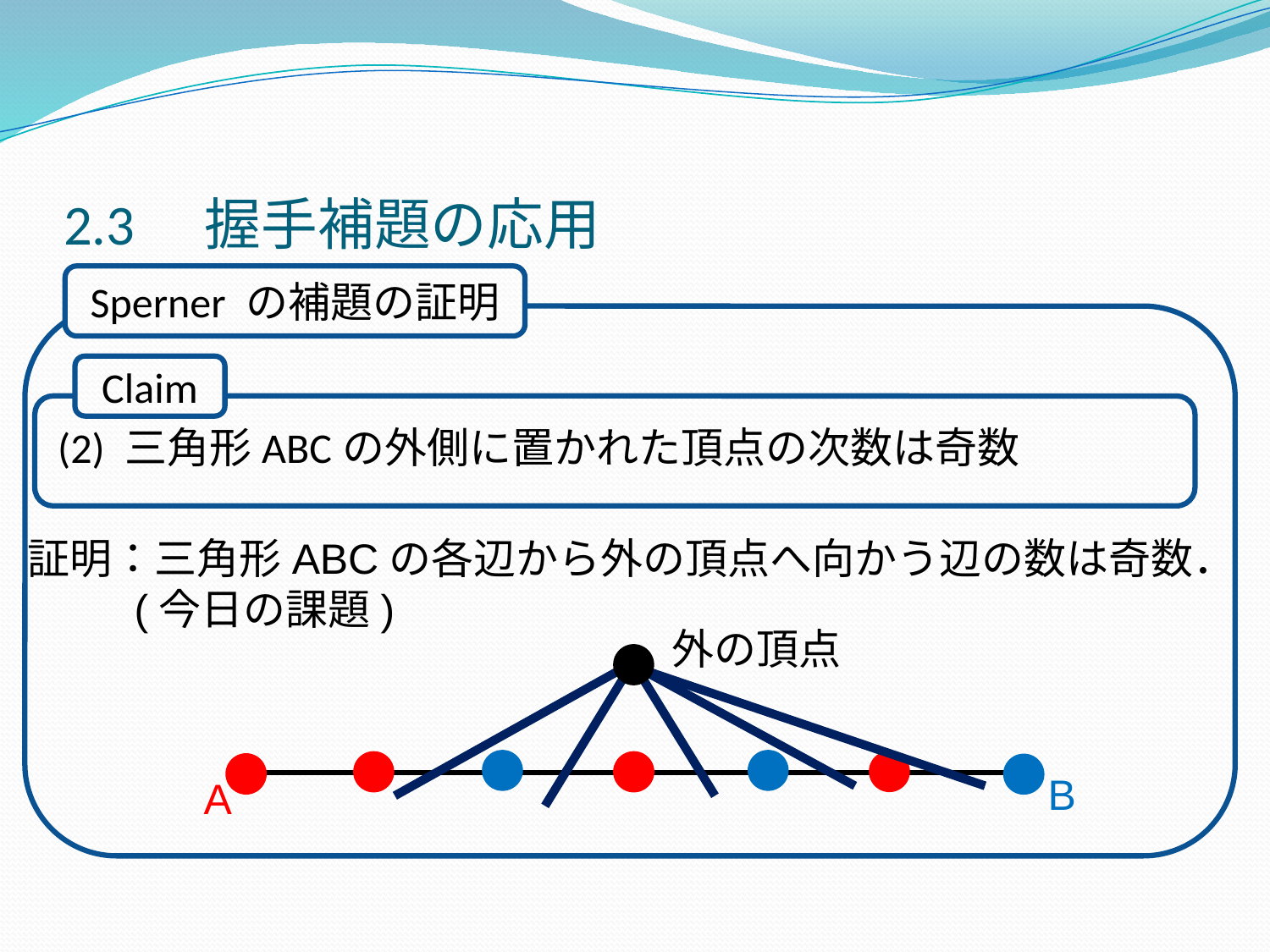

# 2.3　握手補題の応用
Sperner の補題の証明

(2) 三角形ABCの外側に置かれた頂点の次数は奇数

Claim

証明：三角形ABCの各辺から外の頂点へ向かう辺の数は奇数．
         (今日の課題)
外の頂点

B
A